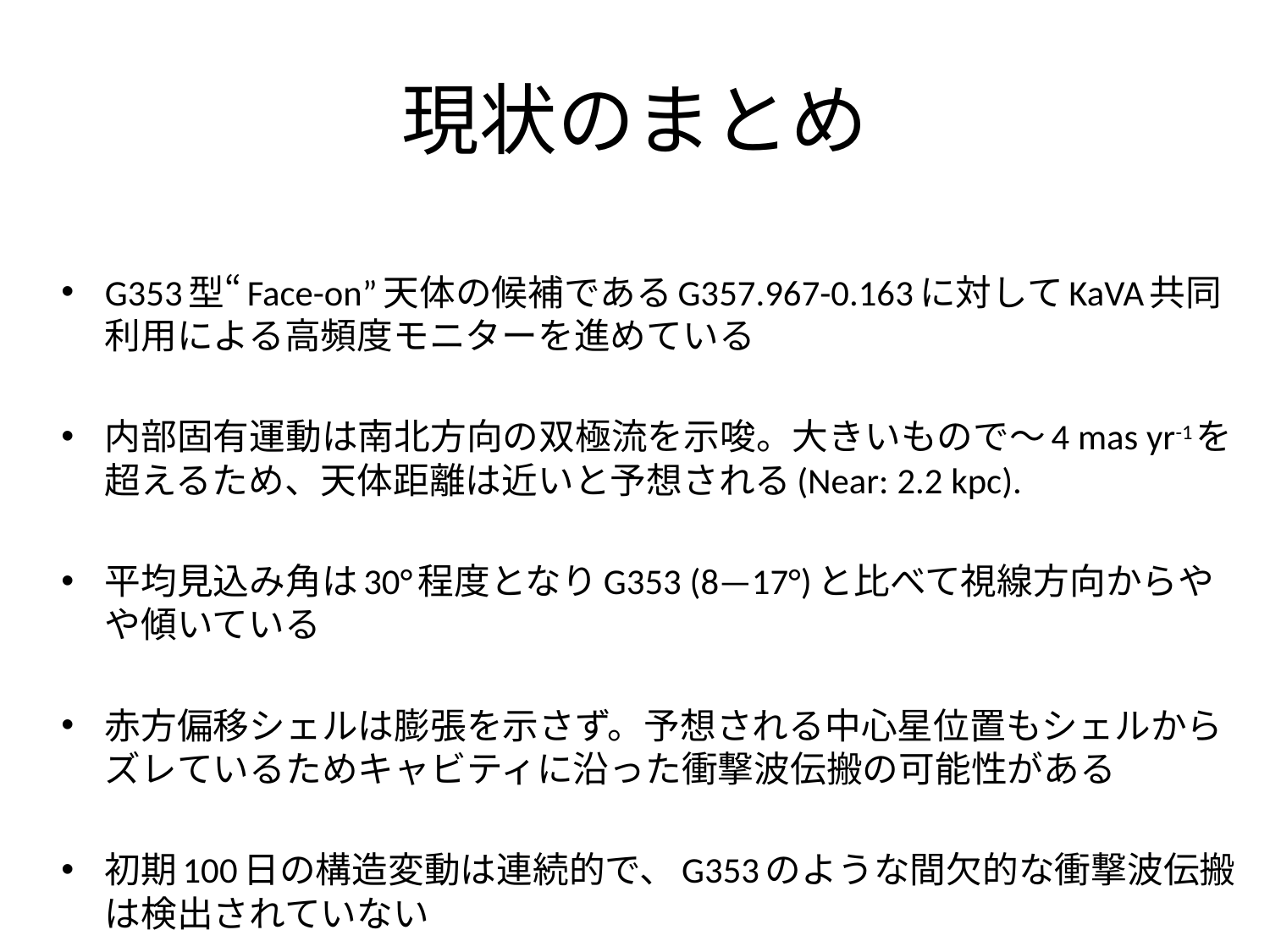

# 現状のまとめ

G353型“Face-on”天体の候補であるG357.967-0.163に対してKaVA共同利用による高頻度モニターを進めている

内部固有運動は南北方向の双極流を示唆。大きいもので〜4 mas yr-1を超えるため、天体距離は近いと予想される(Near: 2.2 kpc).

平均見込み角は30°程度となりG353 (8—17°)と比べて視線方向からやや傾いている

赤方偏移シェルは膨張を示さず。予想される中心星位置もシェルからズレているためキャビティに沿った衝撃波伝搬の可能性がある

初期100日の構造変動は連続的で、G353のような間欠的な衝撃波伝搬は検出されていない